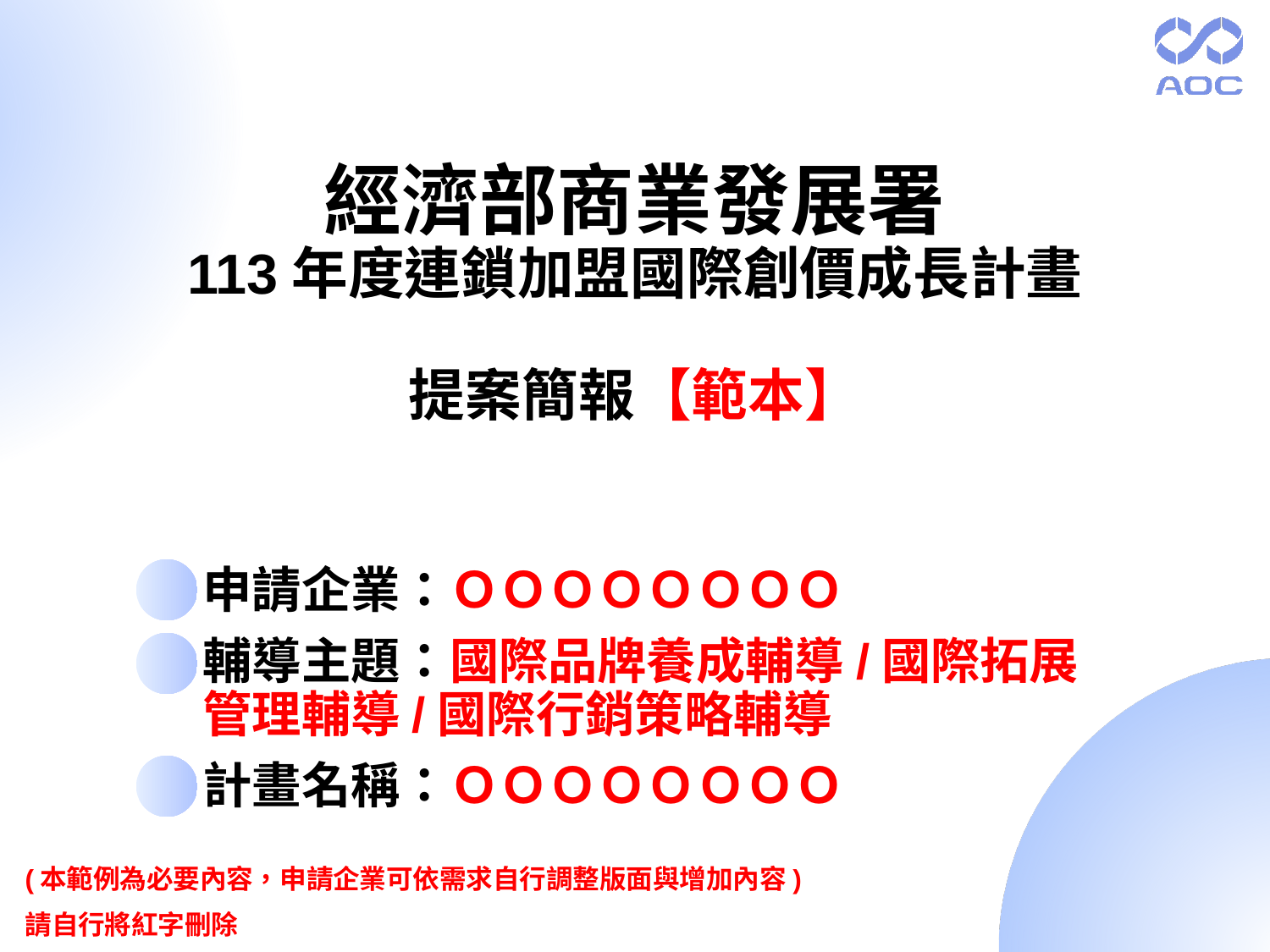

經濟部商業發展署
113年度連鎖加盟國際創價成長計畫
提案簡報【範本】
申請企業：ＯＯＯＯＯＯＯＯ
輔導主題：國際品牌養成輔導/國際拓展管理輔導/國際行銷策略輔導
計畫名稱：ＯＯＯＯＯＯＯＯ

(本範例為必要內容，申請企業可依需求自行調整版面與增加內容)
請自行將紅字刪除